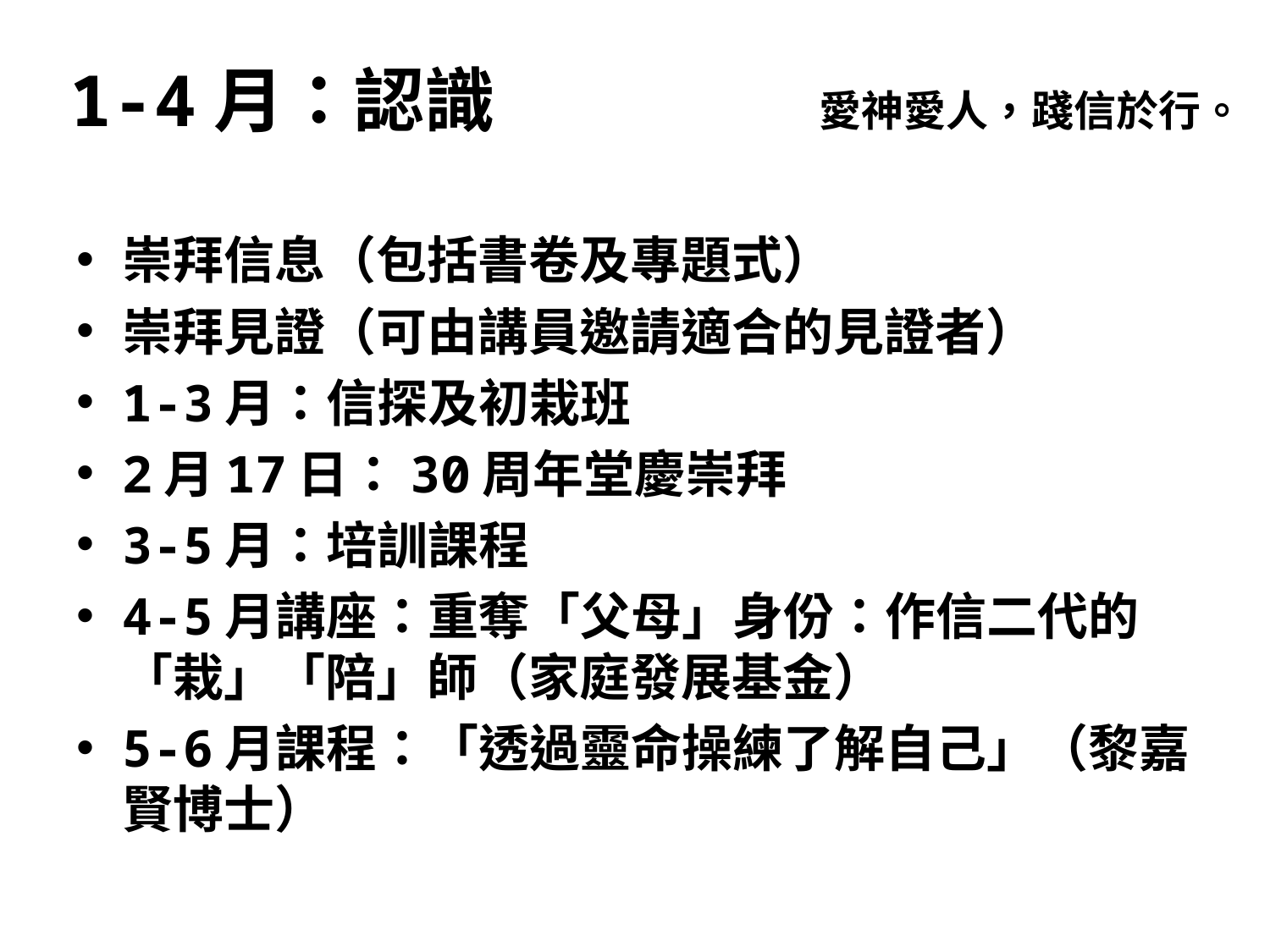

# 1-4月：認識　　　　　愛神愛人，踐信於行。
崇拜信息（包括書卷及專題式）
崇拜見證（可由講員邀請適合的見證者）
1-3月：信探及初栽班
2月17日：30周年堂慶崇拜
3-5月：培訓課程
4-5月講座：重奪「父母」身份：作信二代的「栽」「陪」師（家庭發展基金）
5-6月課程：「透過靈命操練了解自己」（黎嘉賢博士）